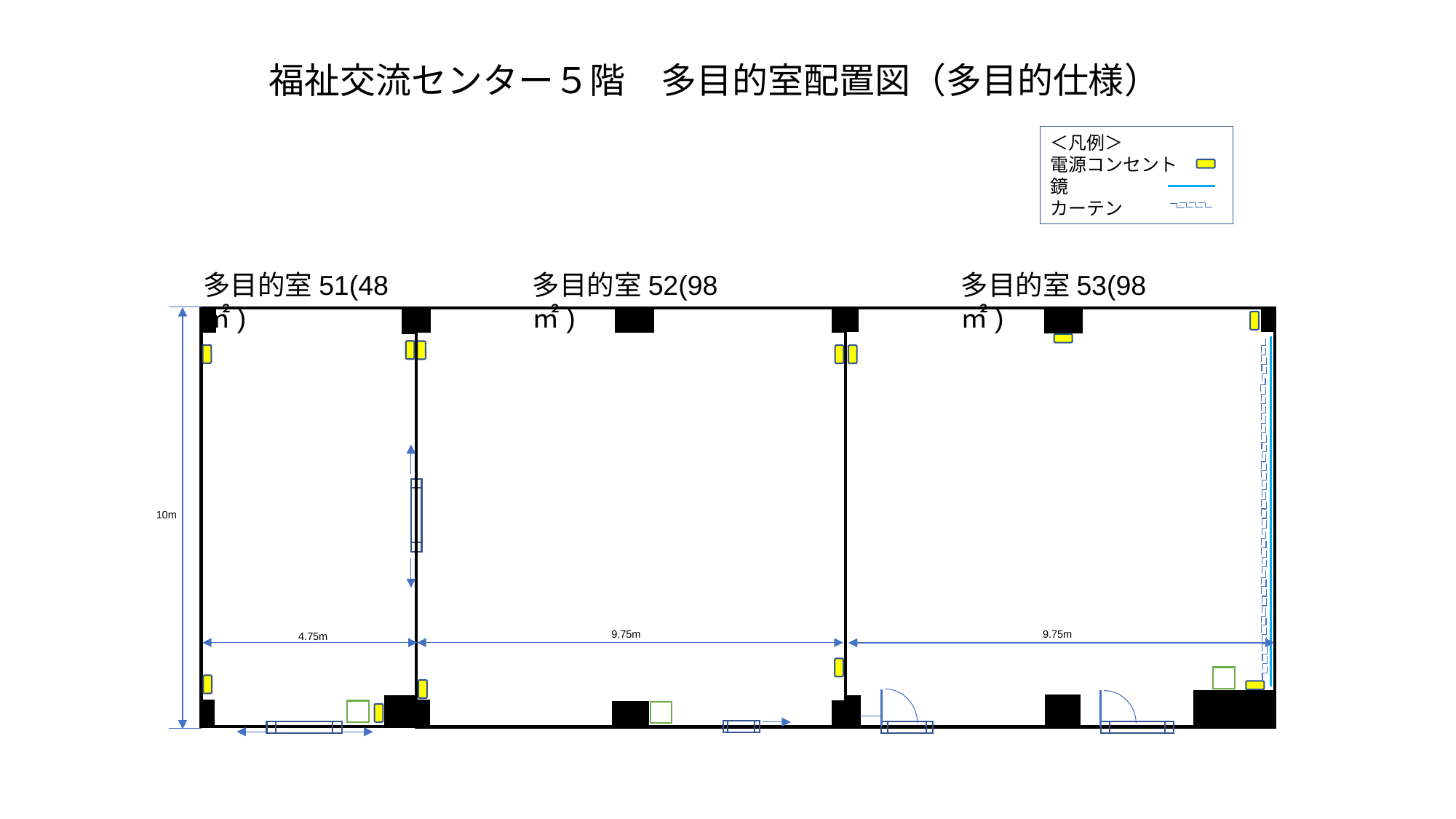

福祉交流センター５階　多目的室配置図（多目的仕様）
＜凡例＞
電源コンセント
鏡
カーテン

多目的室51(48㎡)
多目的室52(98㎡)
多目的室53(98㎡)

10m

9.75m
9.75m
4.75m